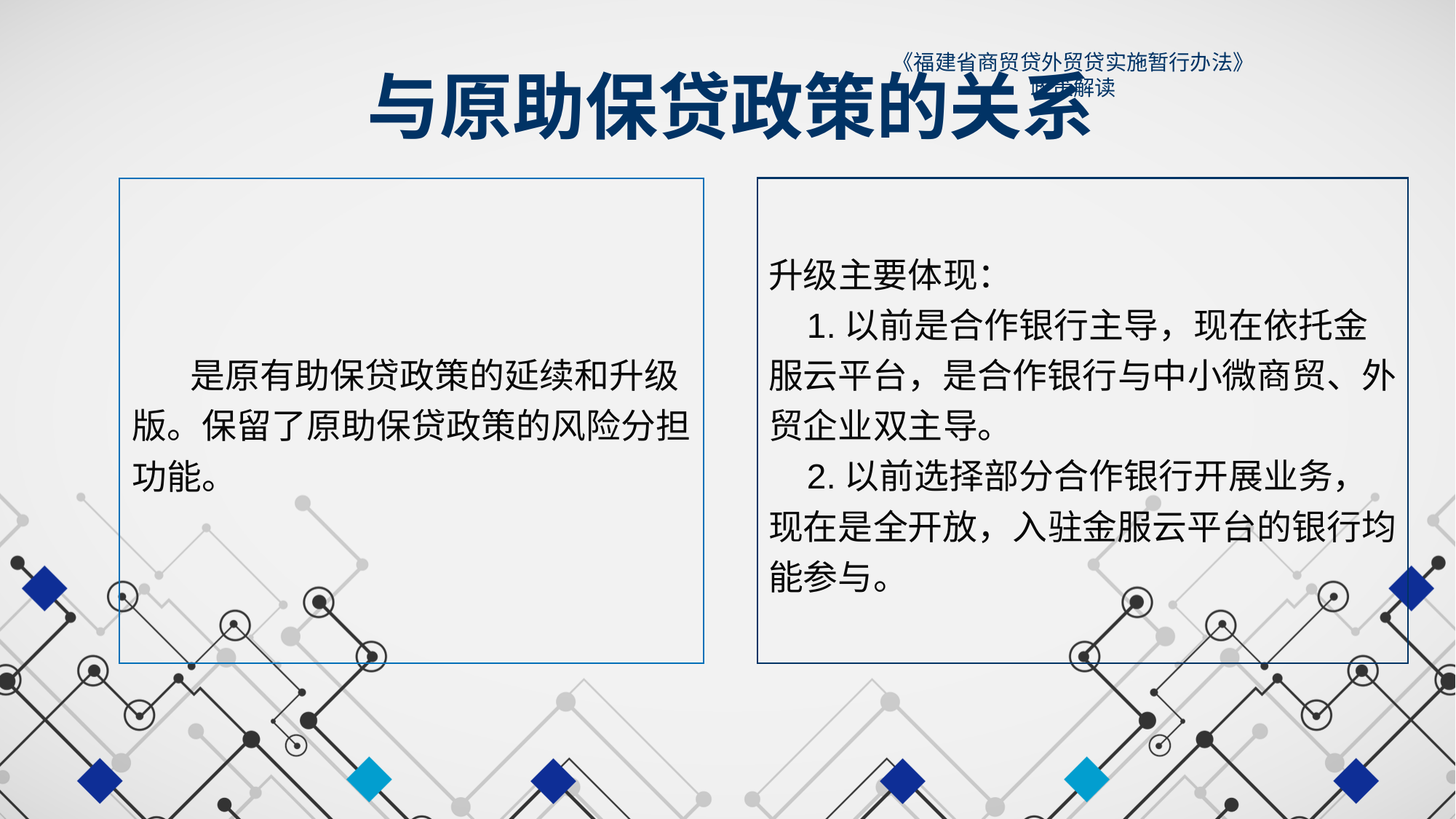

《福建省商贸贷外贸贷实施暂行办法》
政策解读
与原助保贷政策的关系
升级主要体现：
    1.以前是合作银行主导，现在依托金服云平台，是合作银行与中小微商贸、外贸企业双主导。
    2.以前选择部分合作银行开展业务，现在是全开放，入驻金服云平台的银行均能参与。
       是原有助保贷政策的延续和升级版。保留了原助保贷政策的风险分担功能。